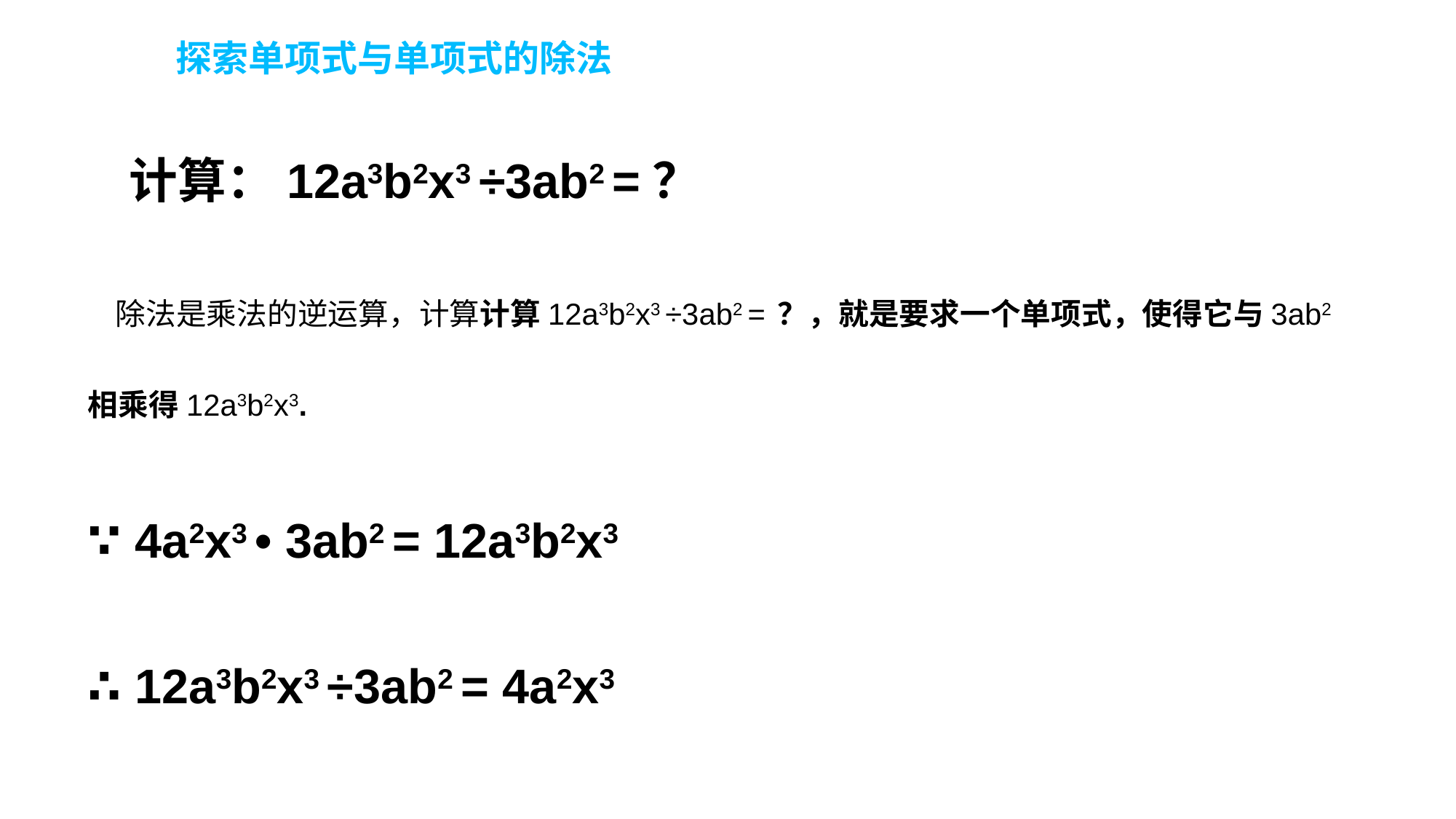

探索单项式与单项式的除法
计算：12a3b2x3 ÷3ab2 =？
   除法是乘法的逆运算，计算计算12a3b2x3 ÷3ab2 = ？，就是要求一个单项式，使得它与3ab2相乘得12a3b2x3.
∵ 4a2x3 • 3ab2 = 12a3b2x3
∴ 12a3b2x3 ÷3ab2 = 4a2x3